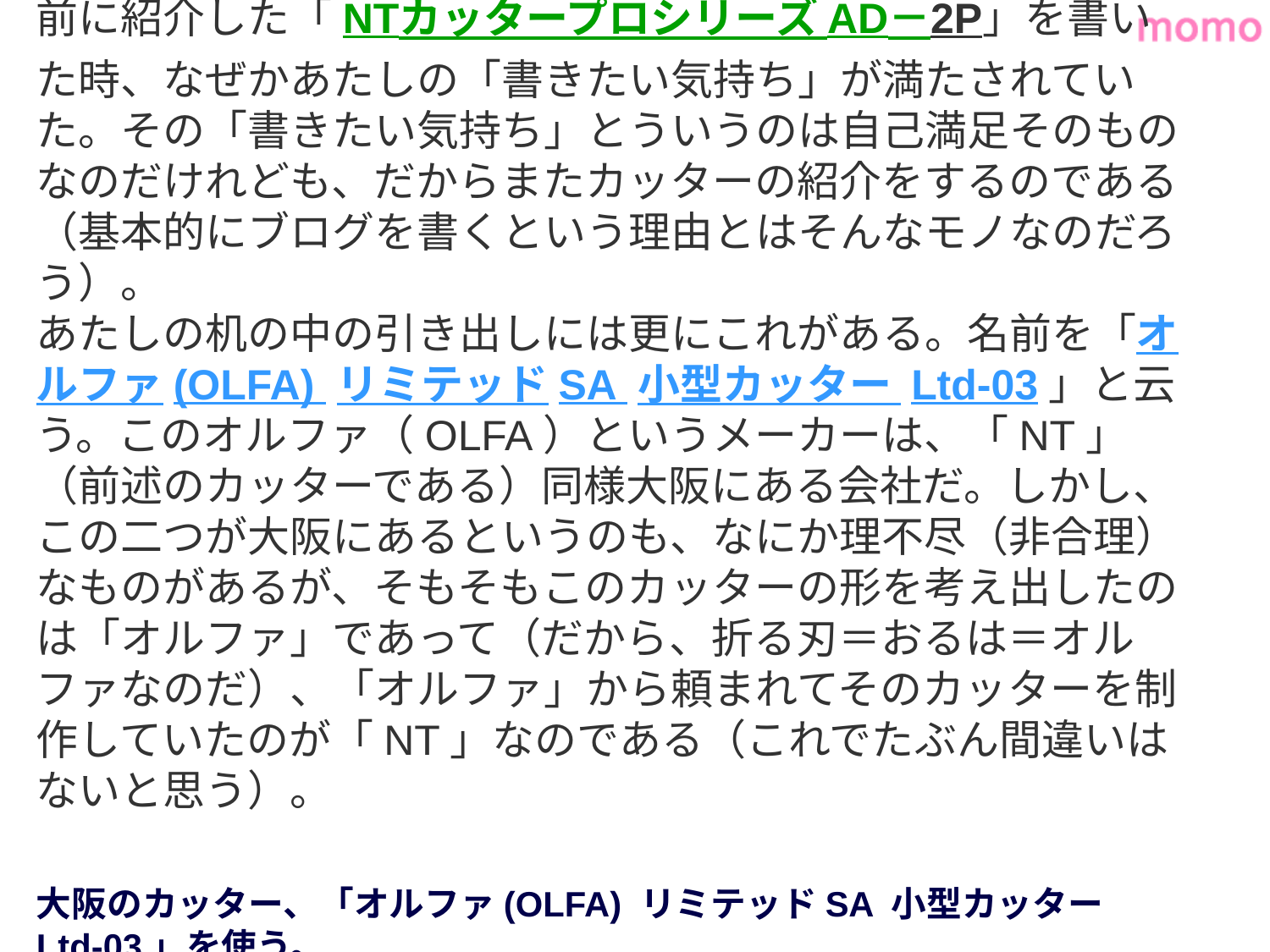

# 前に紹介した「NTカッタープロシリーズ AD－2P」を書いた時、なぜかあたしの「書きたい気持ち」が満たされていた。その「書きたい気持ち」とういうのは自己満足そのものなのだけれども、だからまたカッターの紹介をするのである（基本的にブログを書くという理由とはそんなモノなのだろう）。 あたしの机の中の引き出しには更にこれがある。名前を「オルファ(OLFA) リミテッドSA 小型カッター Ltd-03」と云う。このオルファ（OLFA）というメーカーは、「NT」（前述のカッターである）同様大阪にある会社だ。しかし、この二つが大阪にあるというのも、なにか理不尽（非合理）なものがあるが、そもそもこのカッターの形を考え出したのは「オルファ」であって（だから、折る刃＝おるは＝オルファなのだ）、「オルファ」から頼まれてそのカッターを制作していたのが「NT」なのである（これでたぶん間違いはないと思う）。 大阪のカッター、「オルファ(OLFA) リミテッドSA 小型カッター Ltd-03」を使う。